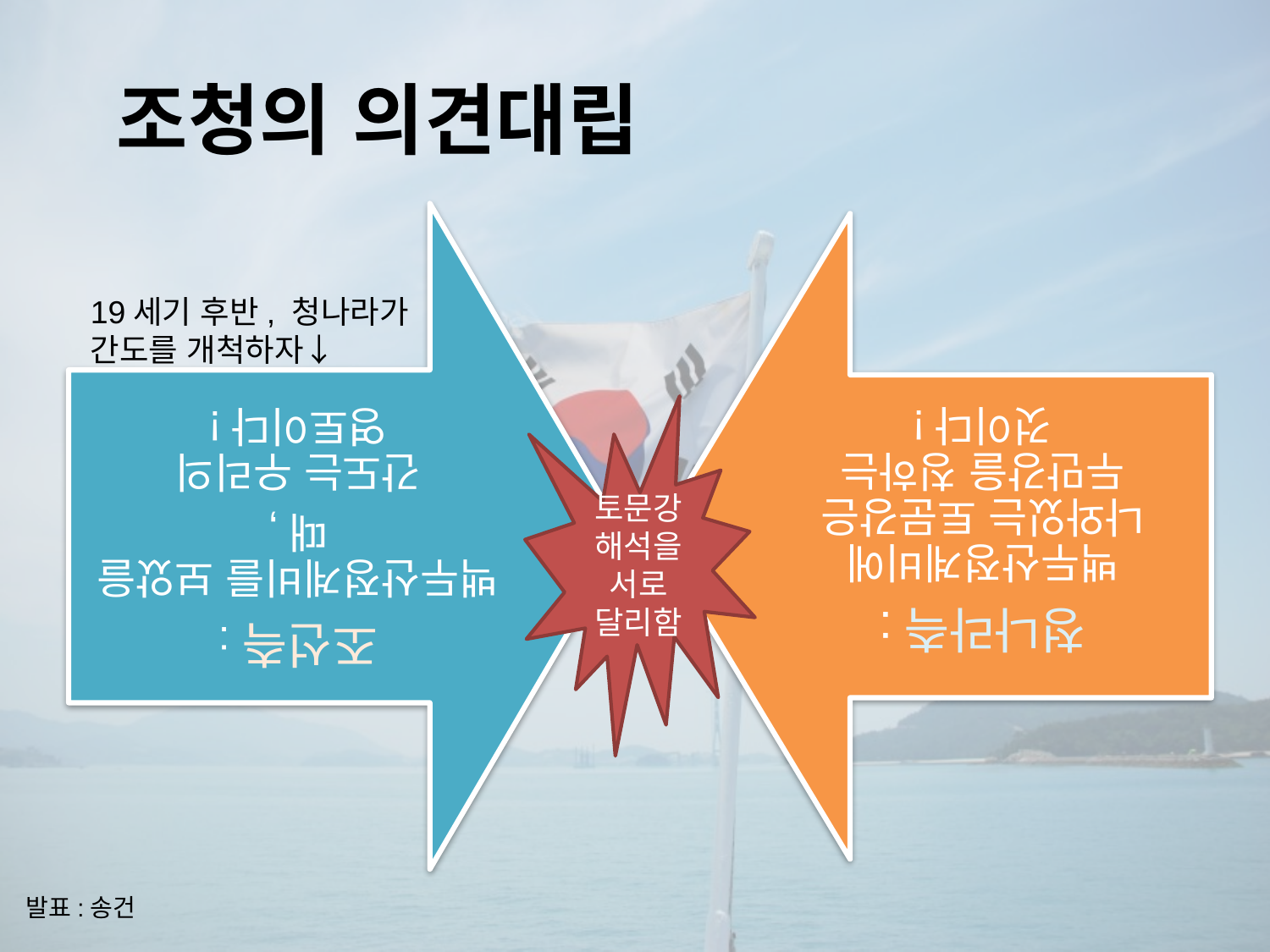

# 조청의 의견대립
조선측:
백두산정계비를 보았을 때,
간도는 우리의 영토이다!

청나라측:
백두산정계비에 나와있는 토문강은 두만강을 칭하는 것이다!

19세기 후반, 청나라가
간도를 개척하자↓
토문강해석을 서로 달리함
발표:송건